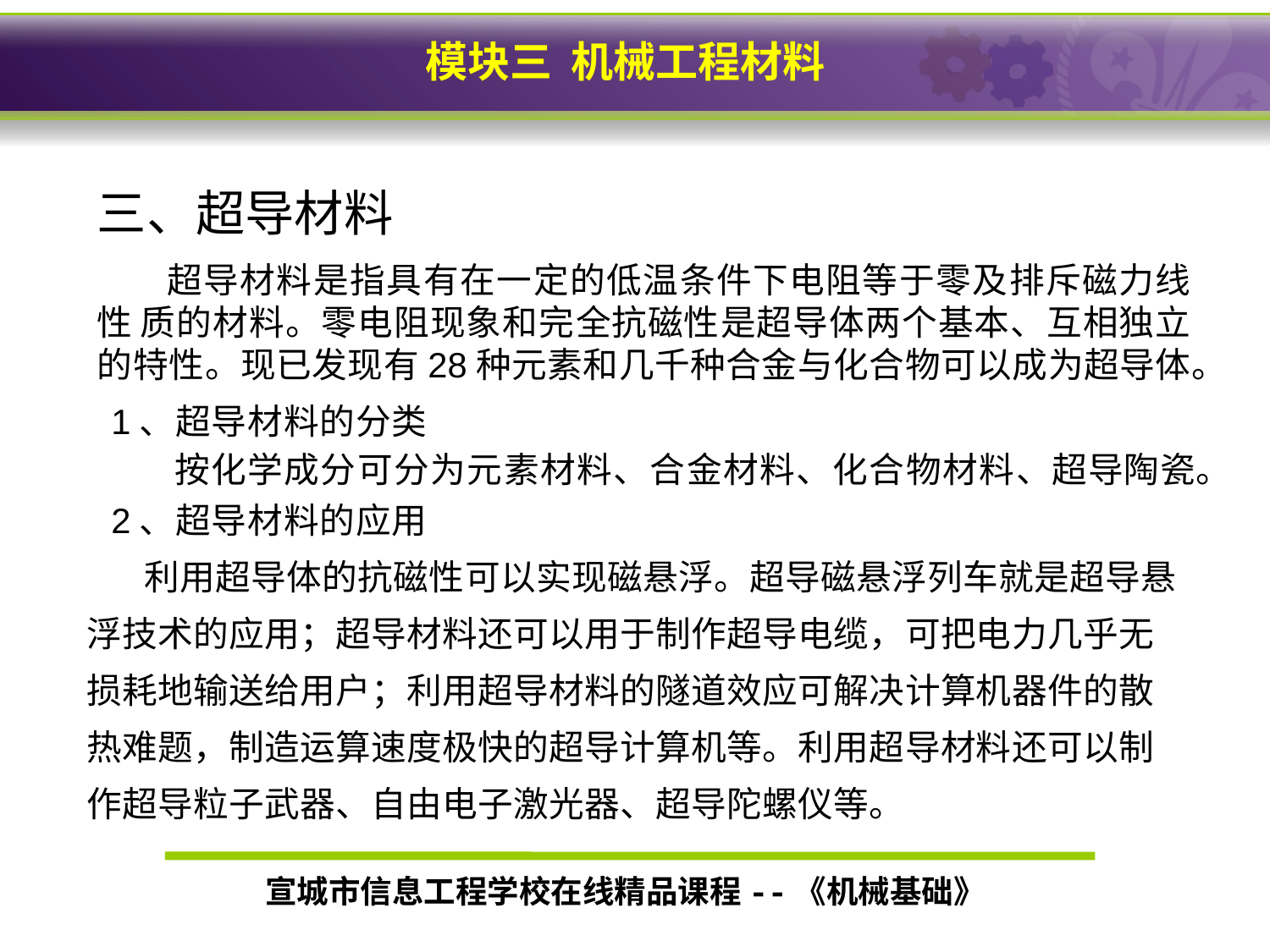

三、超导材料
超导材料是指具有在一定的低温条件下电阻等于零及排斥磁力线性 质的材料。零电阻现象和完全抗磁性是超导体两个基本、互相独立的特性。现已发现有28种元素和几千种合金与化合物可以成为超导体。
1、超导材料的分类
  按化学成分可分为元素材料、合金材料、化合物材料、超导陶瓷。
2、超导材料的应用
利用超导体的抗磁性可以实现磁悬浮。超导磁悬浮列车就是超导悬浮技术的应用；超导材料还可以用于制作超导电缆，可把电力几乎无损耗地输送给用户；利用超导材料的隧道效应可解决计算机器件的散热难题，制造运算速度极快的超导计算机等。利用超导材料还可以制作超导粒子武器、自由电子激光器、超导陀螺仪等。